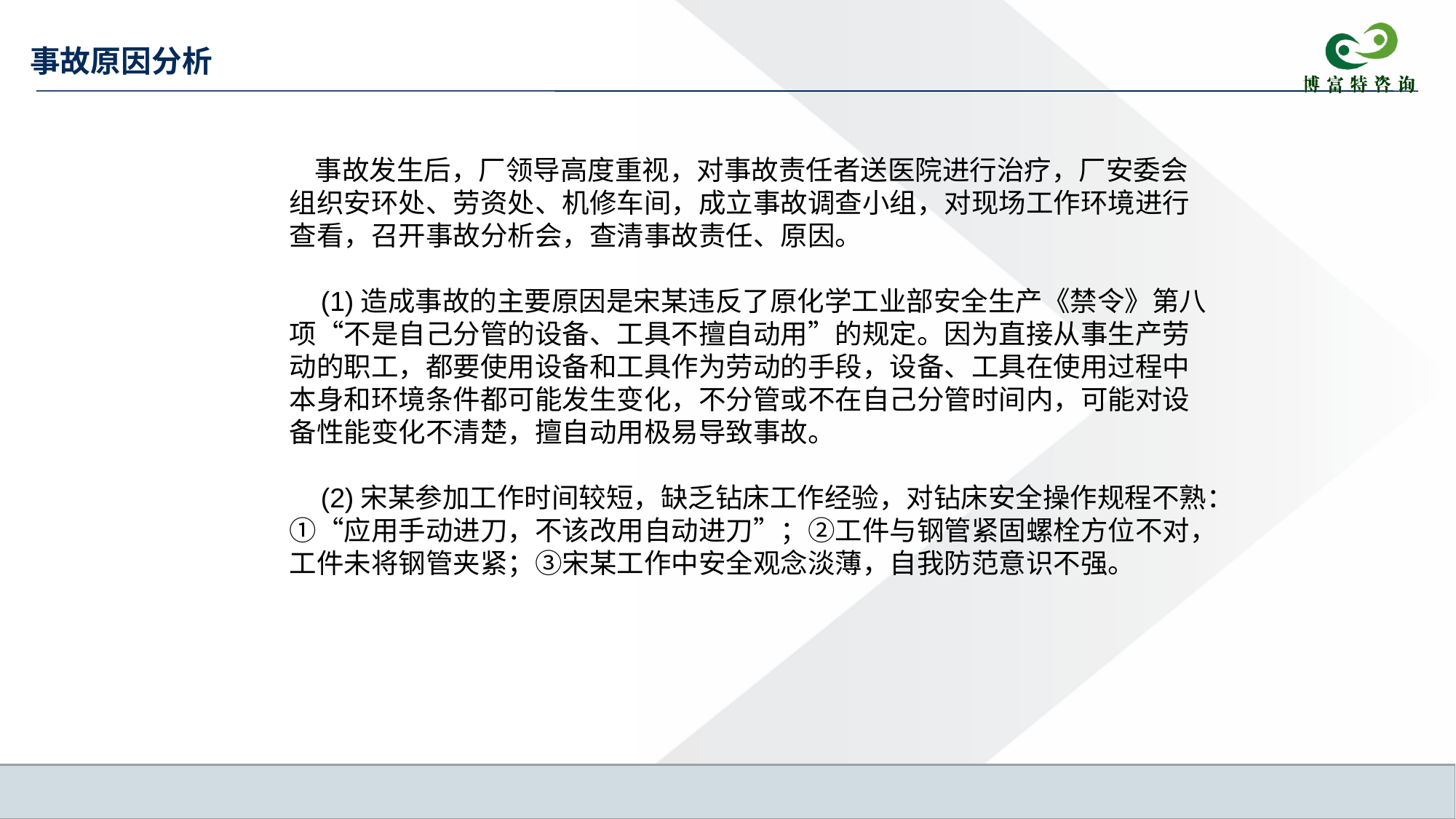

# 事故原因分析
    事故发生后，厂领导高度重视，对事故责任者送医院进行治疗，厂安委会组织安环处、劳资处、机修车间，成立事故调查小组，对现场工作环境进行查看，召开事故分析会，查清事故责任、原因。
    (1)造成事故的主要原因是宋某违反了原化学工业部安全生产《禁令》第八项“不是自己分管的设备、工具不擅自动用”的规定。因为直接从事生产劳动的职工，都要使用设备和工具作为劳动的手段，设备、工具在使用过程中本身和环境条件都可能发生变化，不分管或不在自己分管时间内，可能对设备性能变化不清楚，擅自动用极易导致事故。
    (2)宋某参加工作时间较短，缺乏钻床工作经验，对钻床安全操作规程不熟：①“应用手动进刀，不该改用自动进刀”；②工件与钢管紧固螺栓方位不对，工件未将钢管夹紧；③宋某工作中安全观念淡薄，自我防范意识不强。